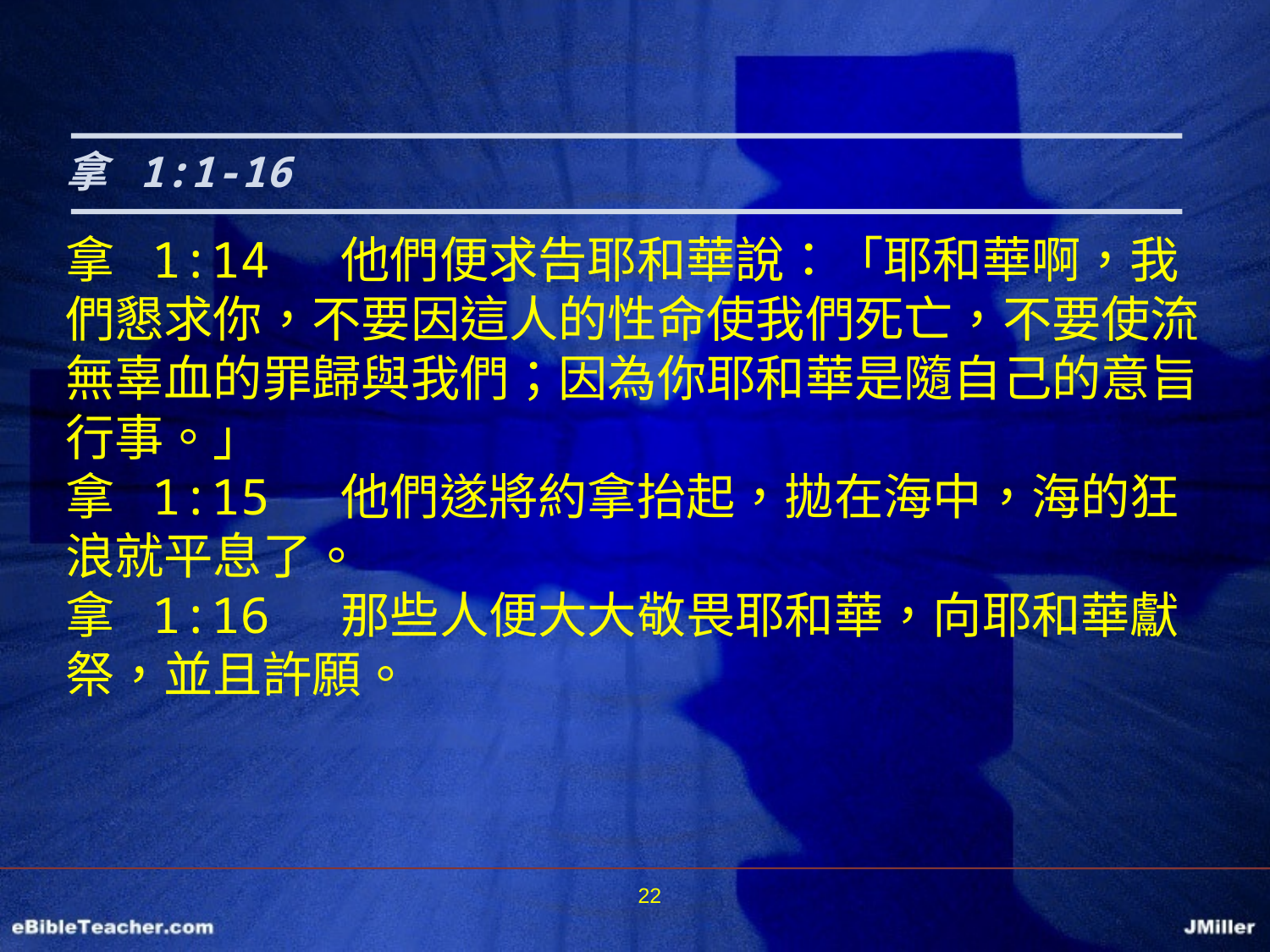

拿 1:1-16
拿 1:14  他們便求告耶和華說：「耶和華啊，我們懇求你，不要因這人的性命使我們死亡，不要使流無辜血的罪歸與我們；因為你耶和華是隨自己的意旨行事。」
拿 1:15  他們遂將約拿抬起，拋在海中，海的狂浪就平息了。
拿 1:16  那些人便大大敬畏耶和華，向耶和華獻祭，並且許願。